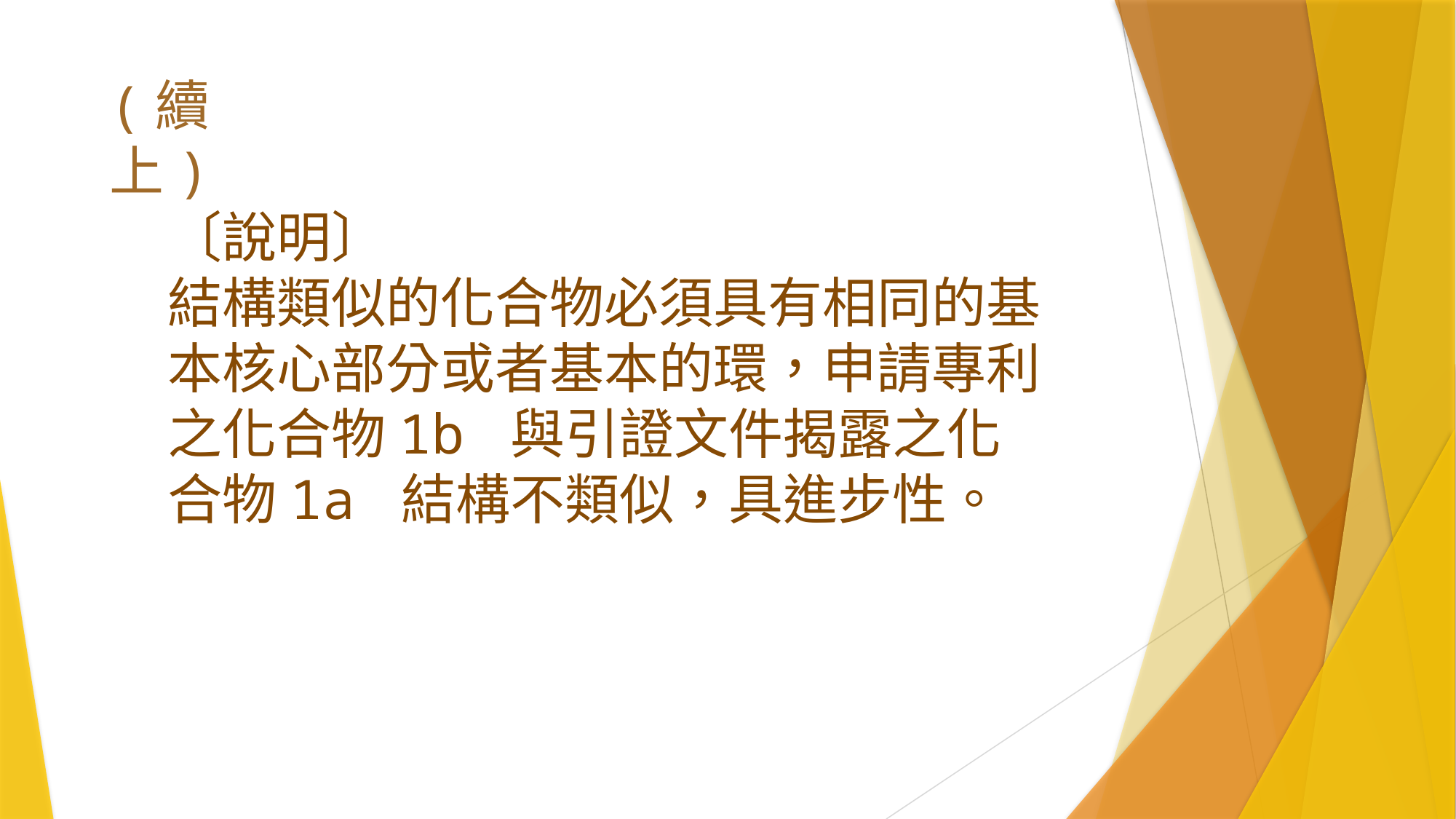

(續上)
# 〔說明〕 結構類似的化合物必須具有相同的基本核心部分或者基本的環，申請專利之化合物1b 與引證文件揭露之化合物1a 結構不類似，具進步性。